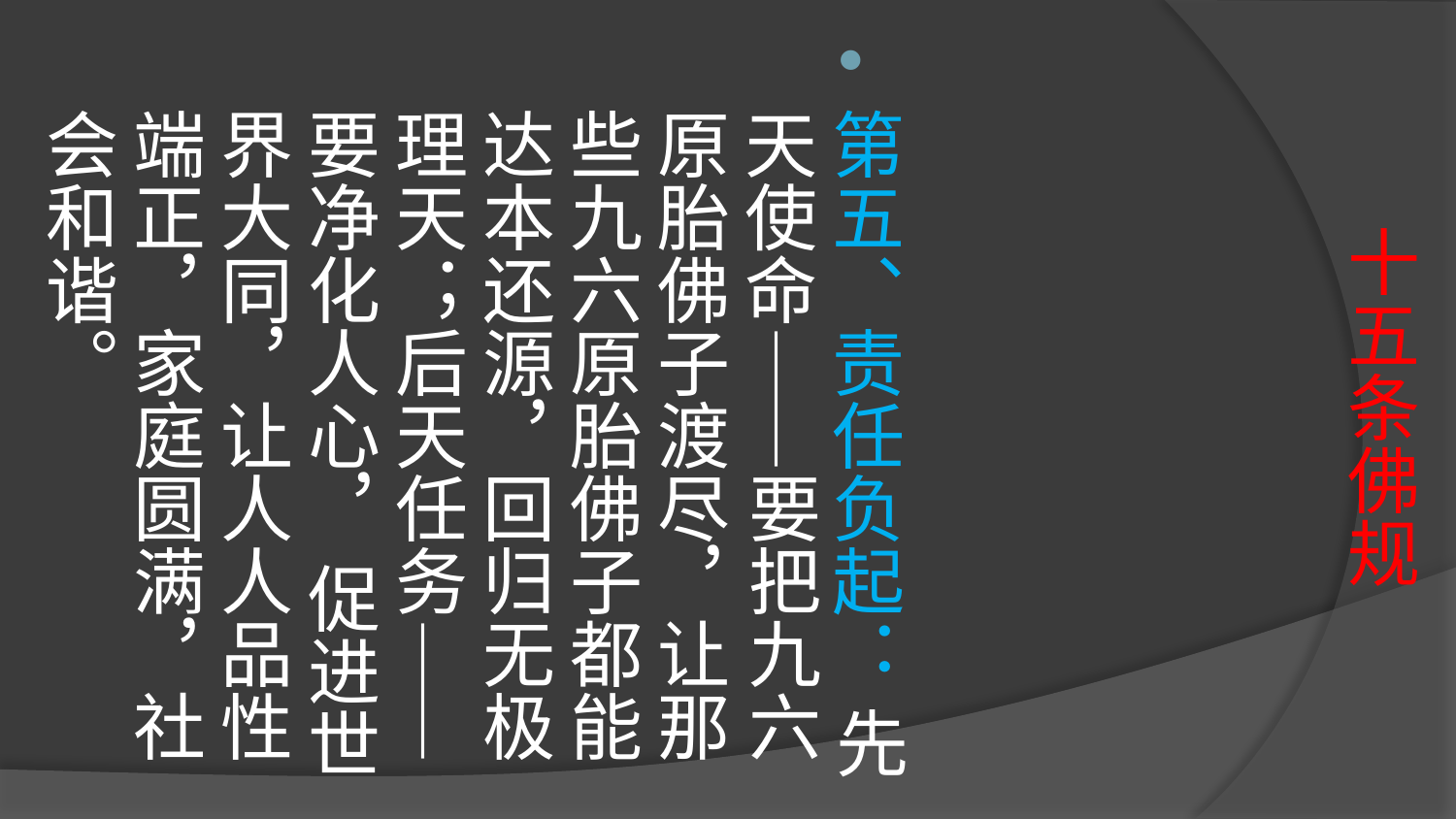

# 十五条佛规
第五、责任负起： 先天使命——要把九六原胎佛子渡尽，让那些九六原胎佛子都能达本还源，回归无极理天；后天任务——要净化人心， 促进世界大同，让人人品性端正，家庭圆满，社会和谐。